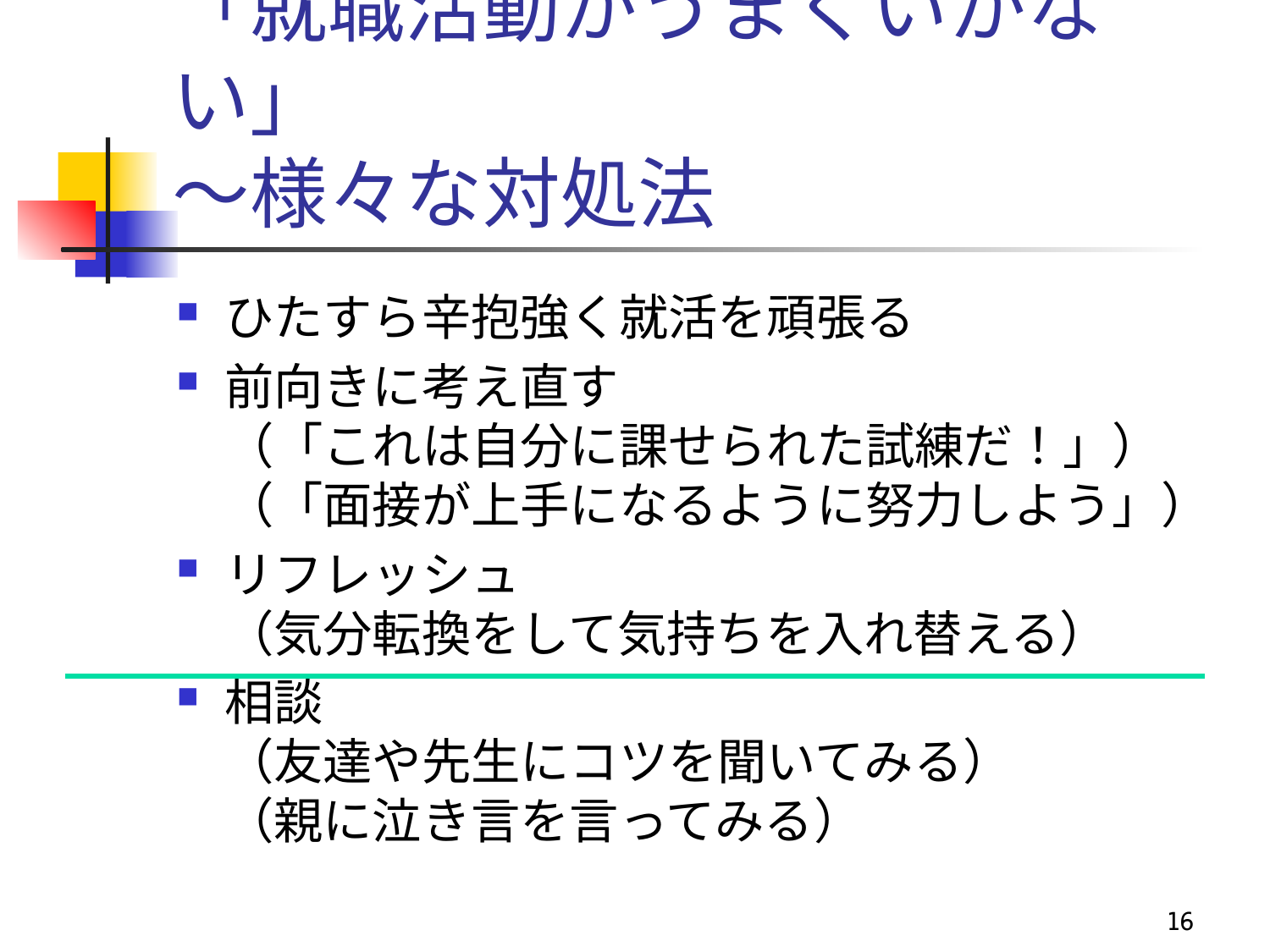

# 「就職活動がうまくいかない」 ～様々な対処法
ひたすら辛抱強く就活を頑張る
前向きに考え直す
（「これは自分に課せられた試練だ！」）
（「面接が上手になるように努力しよう」）
リフレッシュ
（気分転換をして気持ちを入れ替える）
相談
（友達や先生にコツを聞いてみる）
（親に泣き言を言ってみる）
16